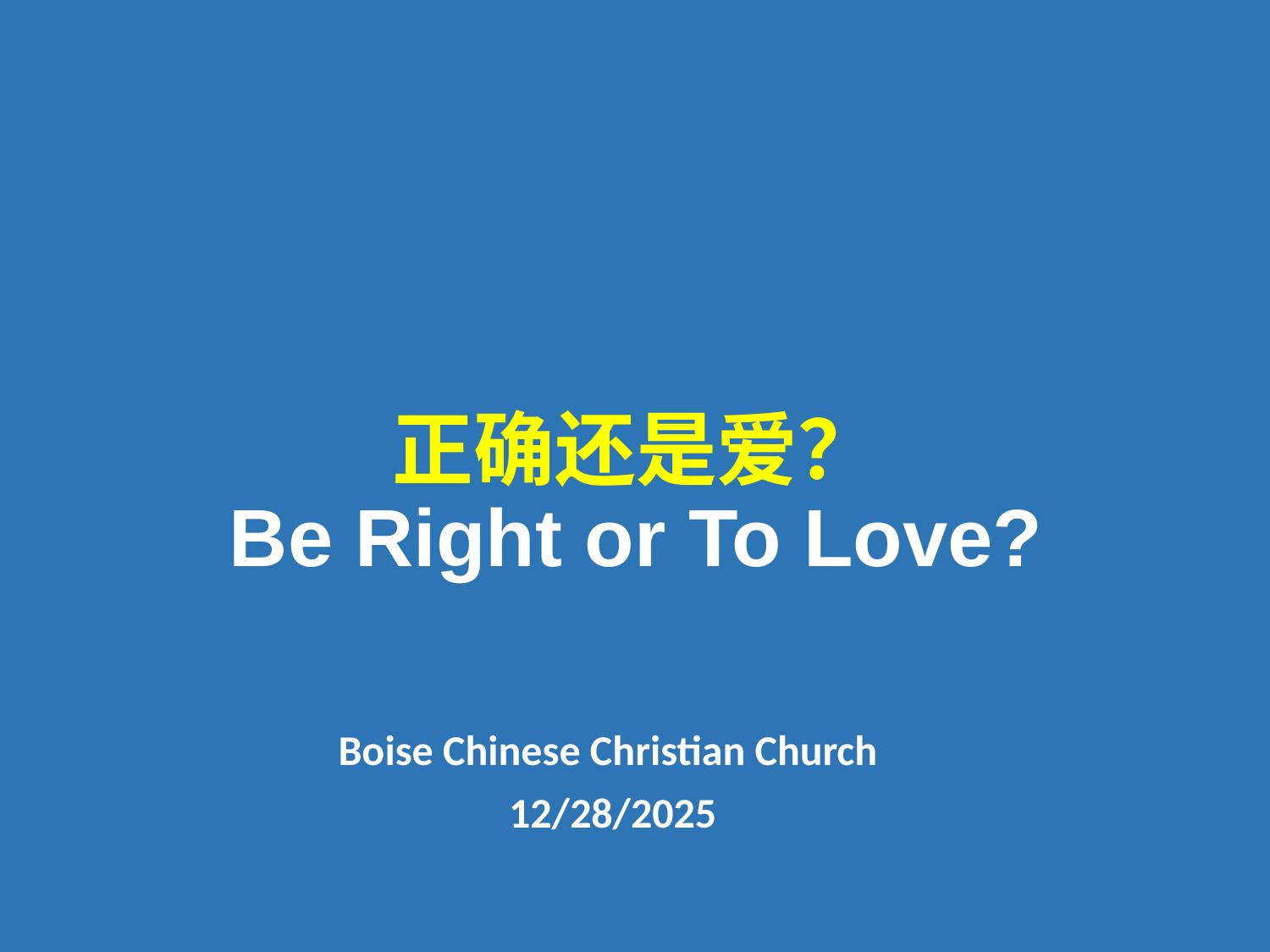

# 正确还是爱？ Be Right or To Love?
Boise Chinese Christian Church
12/28/2025